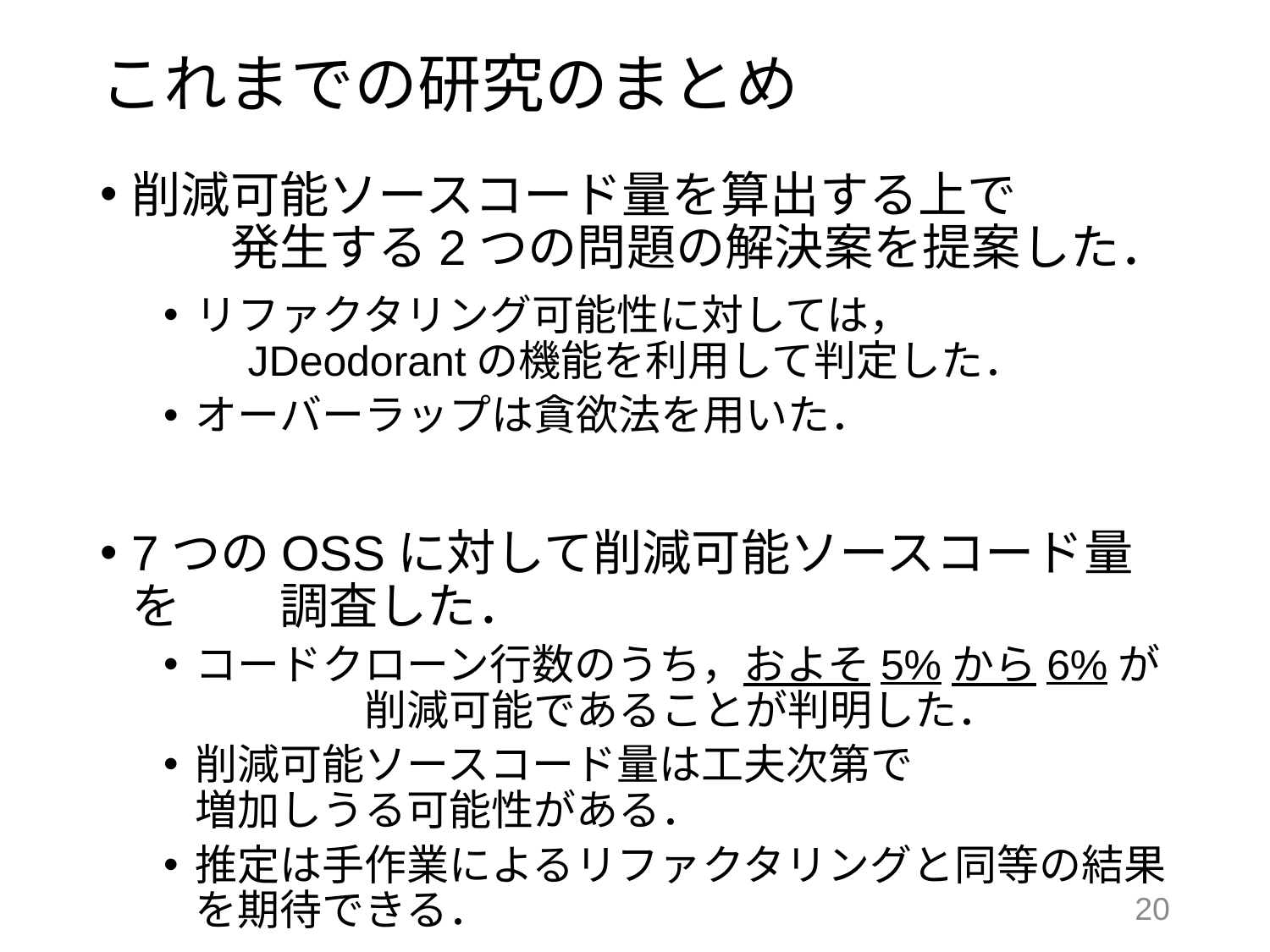

# これまでの研究のまとめ
削減可能ソースコード量を算出する上で　　　　　発生する2つの問題の解決案を提案した．
リファクタリング可能性に対しては，                 　　　JDeodorantの機能を利用して判定した．
オーバーラップは貪欲法を用いた．

7つのOSSに対して削減可能ソースコード量を　　調査した．
コードクローン行数のうち，およそ5%から6%が　　　　削減可能であることが判明した．
削減可能ソースコード量は工夫次第で　　　　　　増加しうる可能性がある．
推定は手作業によるリファクタリングと同等の結果を期待できる．
20